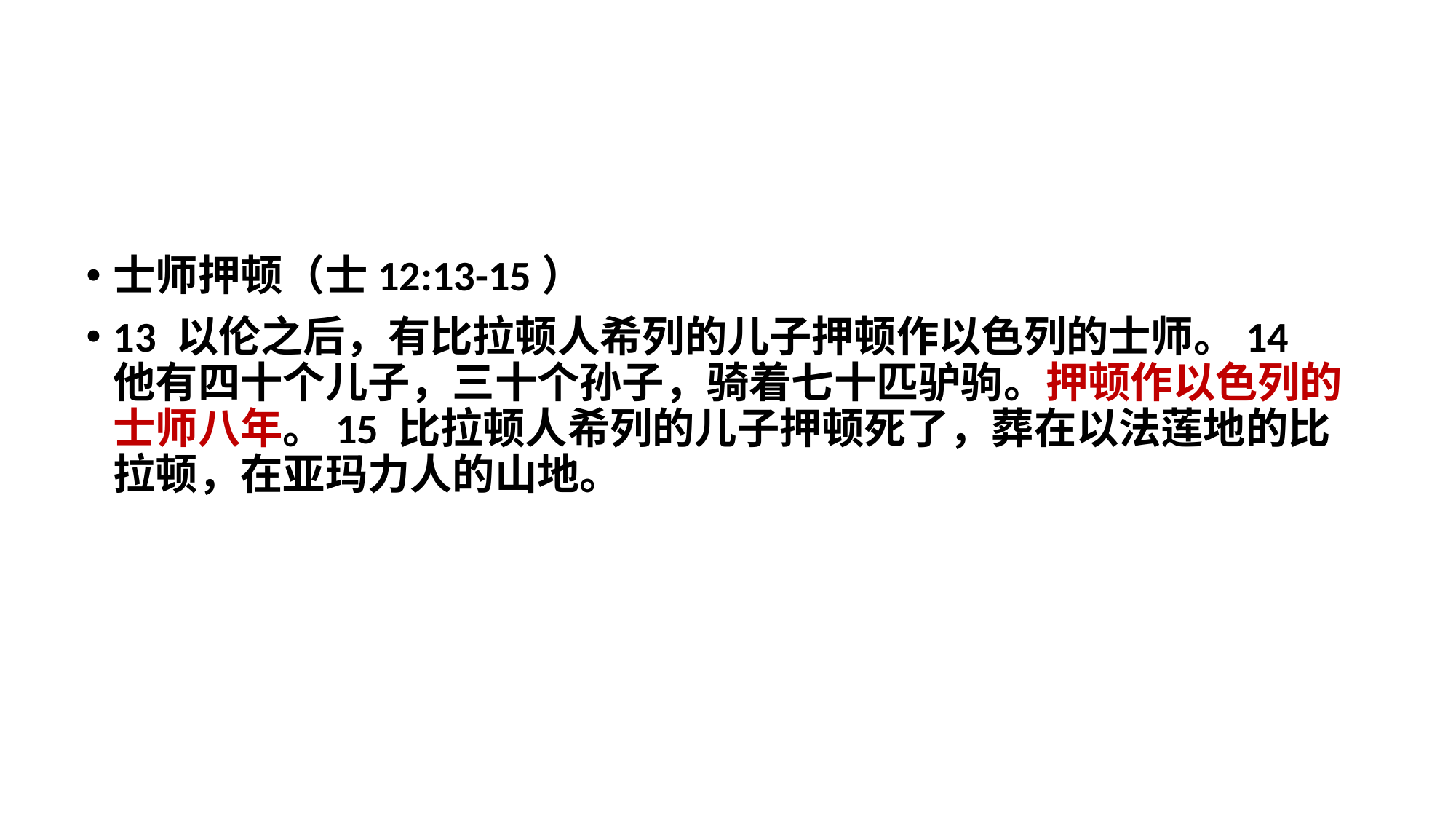

士师押顿（士12:13-15）
13 以伦之后，有比拉顿人希列的儿子押顿作以色列的士师。14 他有四十个儿子，三十个孙子，骑着七十匹驴驹。押顿作以色列的士师八年。15 比拉顿人希列的儿子押顿死了，葬在以法莲地的比拉顿，在亚玛力人的山地。